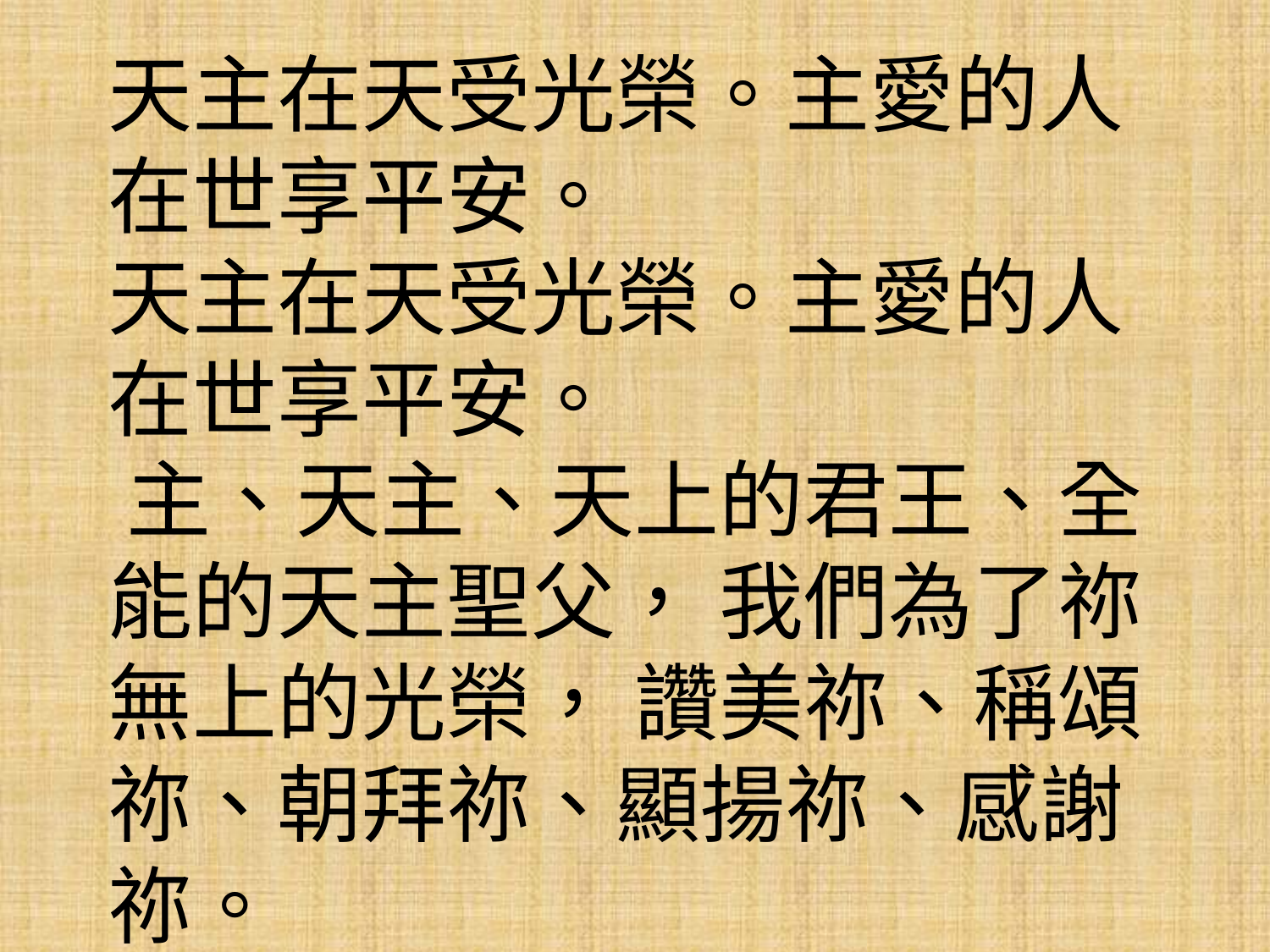

# 光榮頌 天主在天受光榮。主愛的人在世享平安。 天主在天受光榮。主愛的人在世享平安。 主、天主、天上的君王、全能的天主聖父， 我們為了祢無上的光榮， 讚美祢、稱頌祢、朝拜祢、顯揚祢、感謝祢。